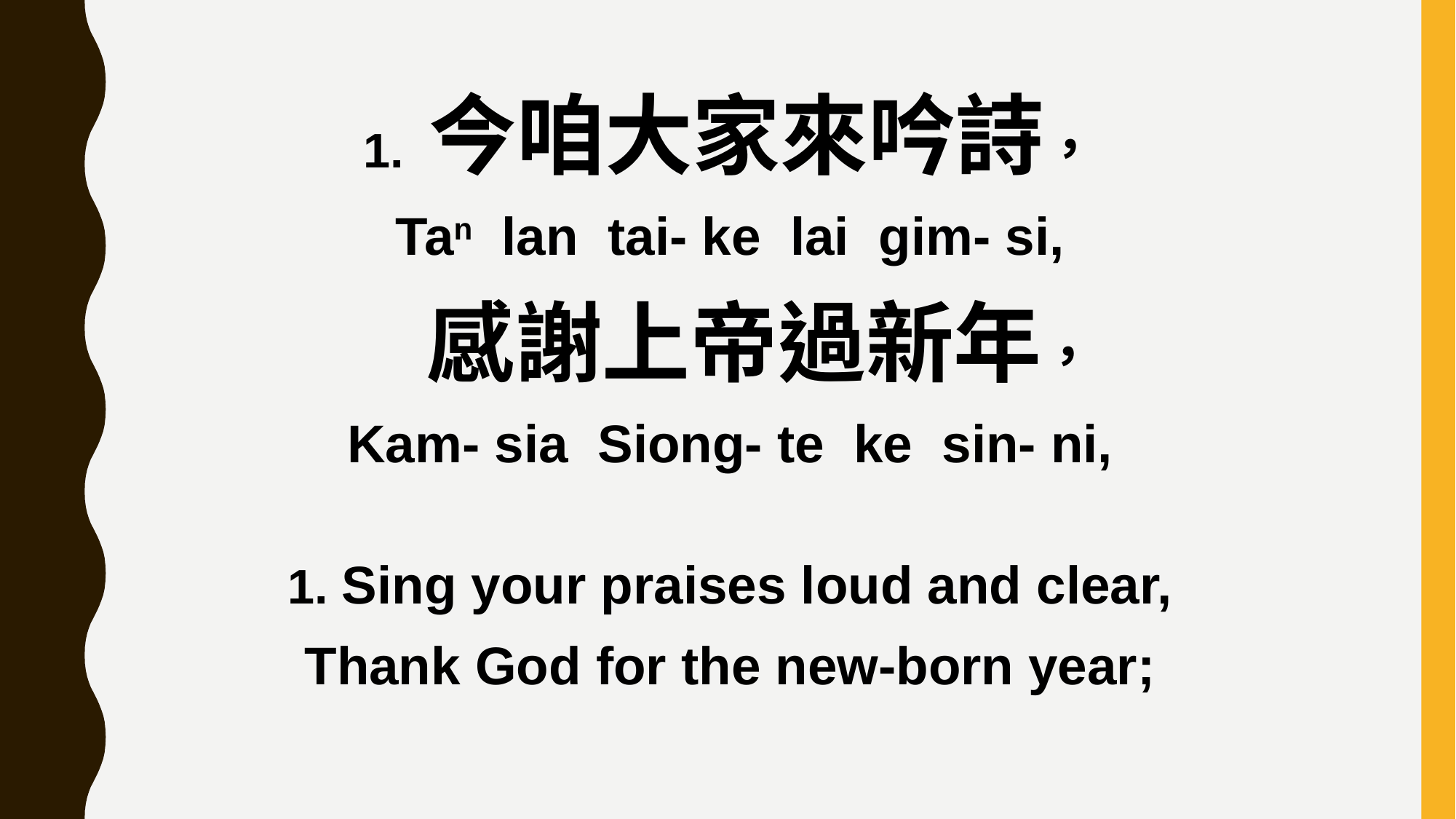

1. 今咱大家來吟詩，
Tan  lan  tai- ke  lai  gim- si,
  感謝上帝過新年，
Kam- sia  Siong- te  ke  sin- ni,

1. Sing your praises loud and clear,
Thank God for the new-born year;